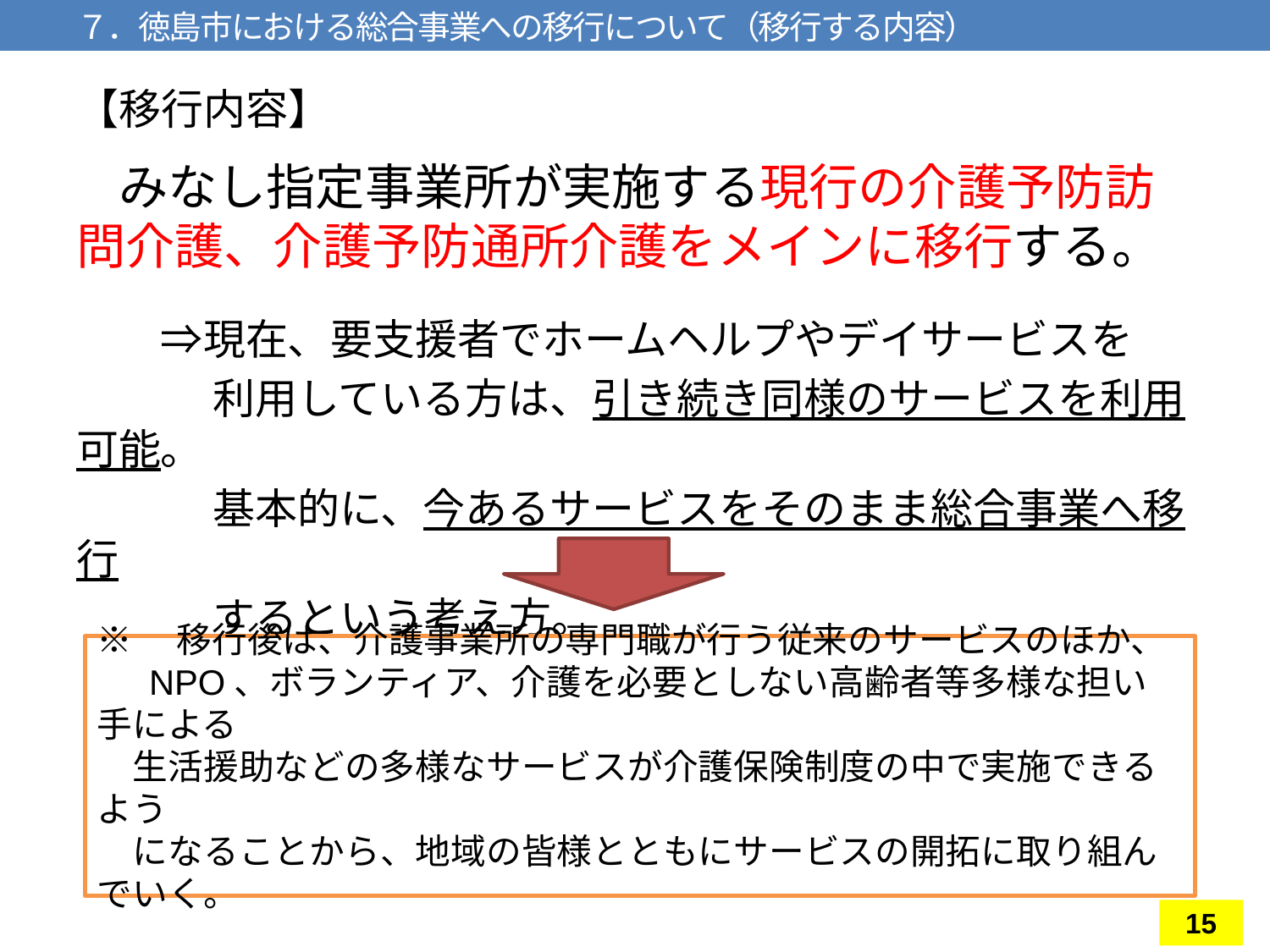

７．徳島市における総合事業への移行について（移行する内容）
【移行内容】

　みなし指定事業所が実施する現行の介護予防訪問介護、介護予防通所介護をメインに移行する。

　　⇒現在、要支援者でホームヘルプやデイサービスを
　　　 利用している方は、引き続き同様のサービスを利用可能。
　　　 基本的に、今あるサービスをそのまま総合事業へ移行
　　　 するという考え方。

※　移行後は、介護事業所の専門職が行う従来のサービスのほか、
　 NPO、ボランティア、介護を必要としない高齢者等多様な担い手による
　生活援助などの多様なサービスが介護保険制度の中で実施できるよう
　になることから、地域の皆様とともにサービスの開拓に取り組んでいく。
15